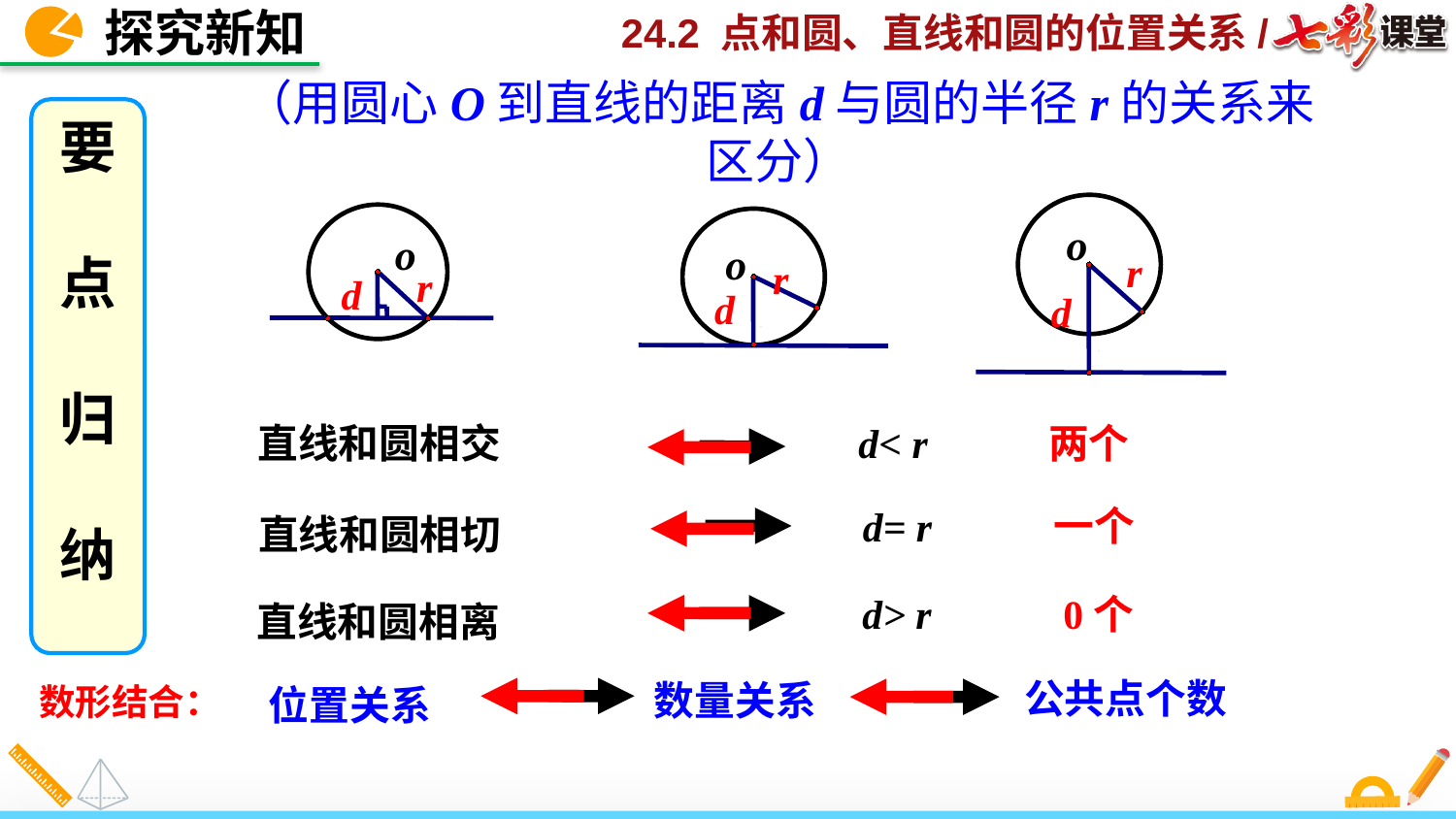

探究新知

合作探究

（用圆心O到直线的距离d与圆的半径r的关系来区分）

r

d

∟

r
d

r

d

∟

o
o
o
要

点

归

纳

直线和圆相交
d< r
两个

一个
d= r
直线和圆相切

d> r
0个
直线和圆相离

公共点个数
数量关系
数形结合：
位置关系